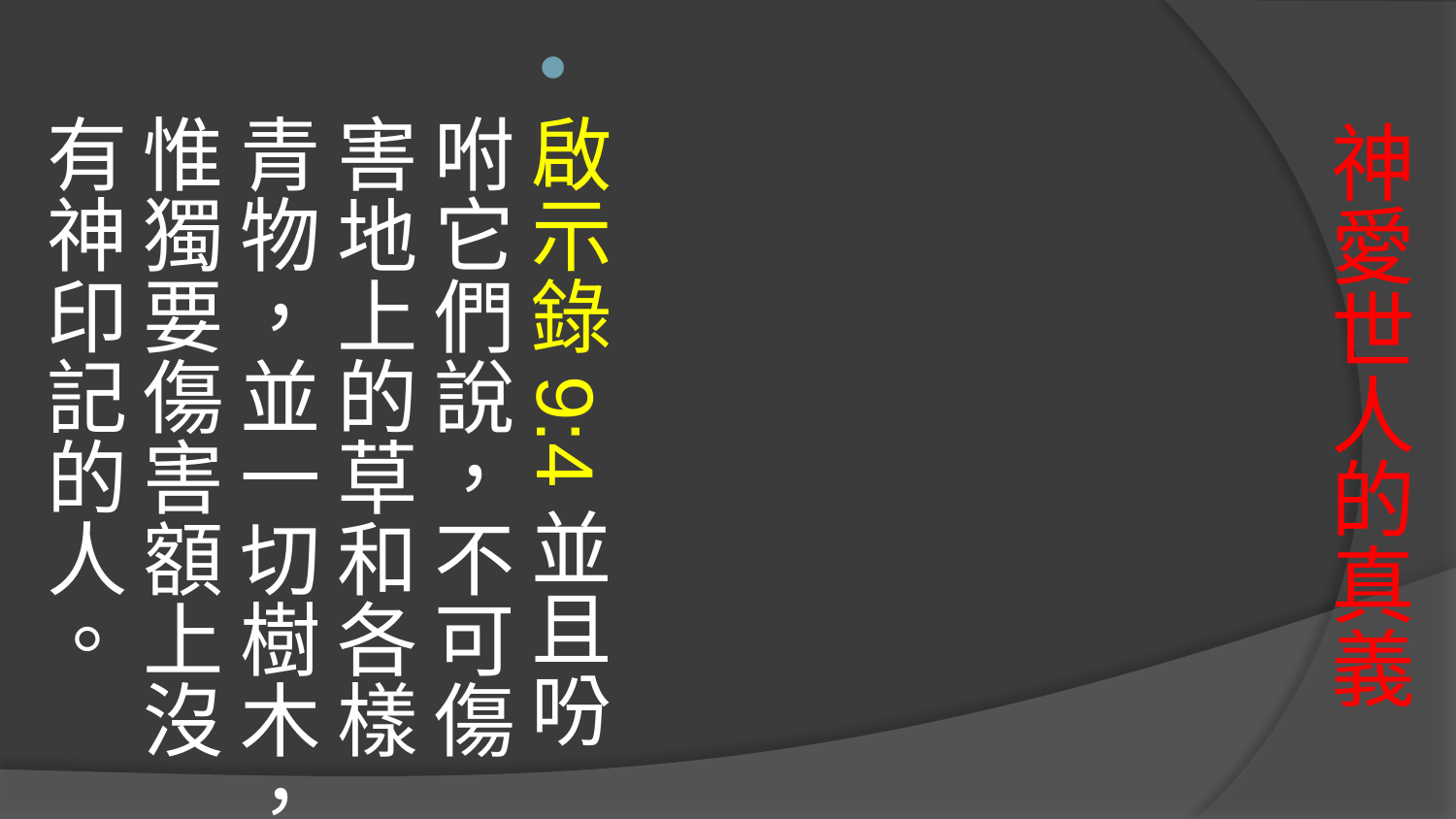

啟示錄9:4並且吩咐它們說，不可傷害地上的草和各樣青物，並一切樹木，惟獨要傷害額上沒有神印記的人。
# 神愛世人的真義